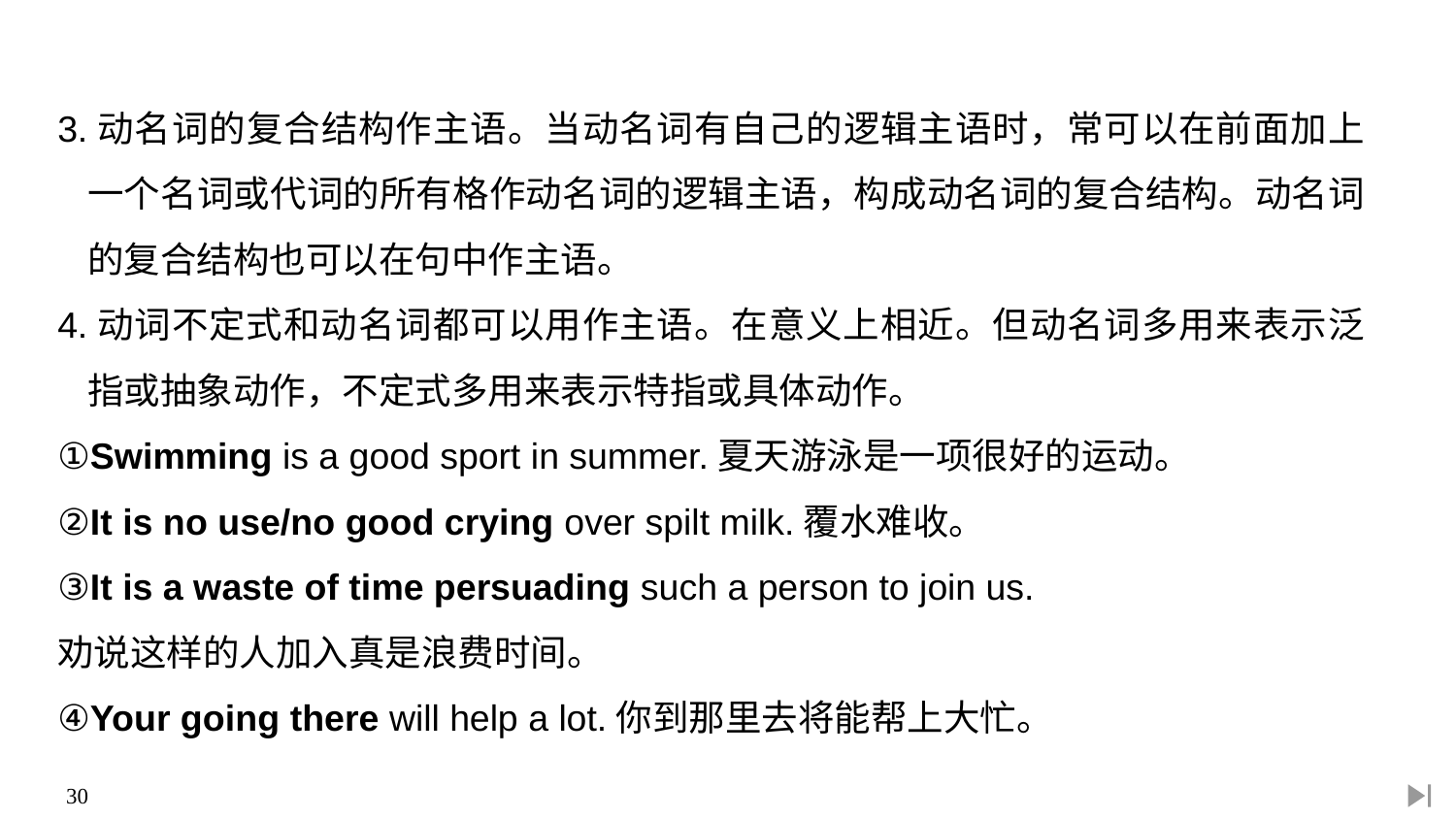

3.动名词的复合结构作主语。当动名词有自己的逻辑主语时，常可以在前面加上一个名词或代词的所有格作动名词的逻辑主语，构成动名词的复合结构。动名词的复合结构也可以在句中作主语。
4.动词不定式和动名词都可以用作主语。在意义上相近。但动名词多用来表示泛指或抽象动作，不定式多用来表示特指或具体动作。
①Swimming is a good sport in summer.夏天游泳是一项很好的运动。
②It is no use/no good crying over spilt milk.覆水难收。
③It is a waste of time persuading such a person to join us.
劝说这样的人加入真是浪费时间。
④Your going there will help a lot.你到那里去将能帮上大忙。